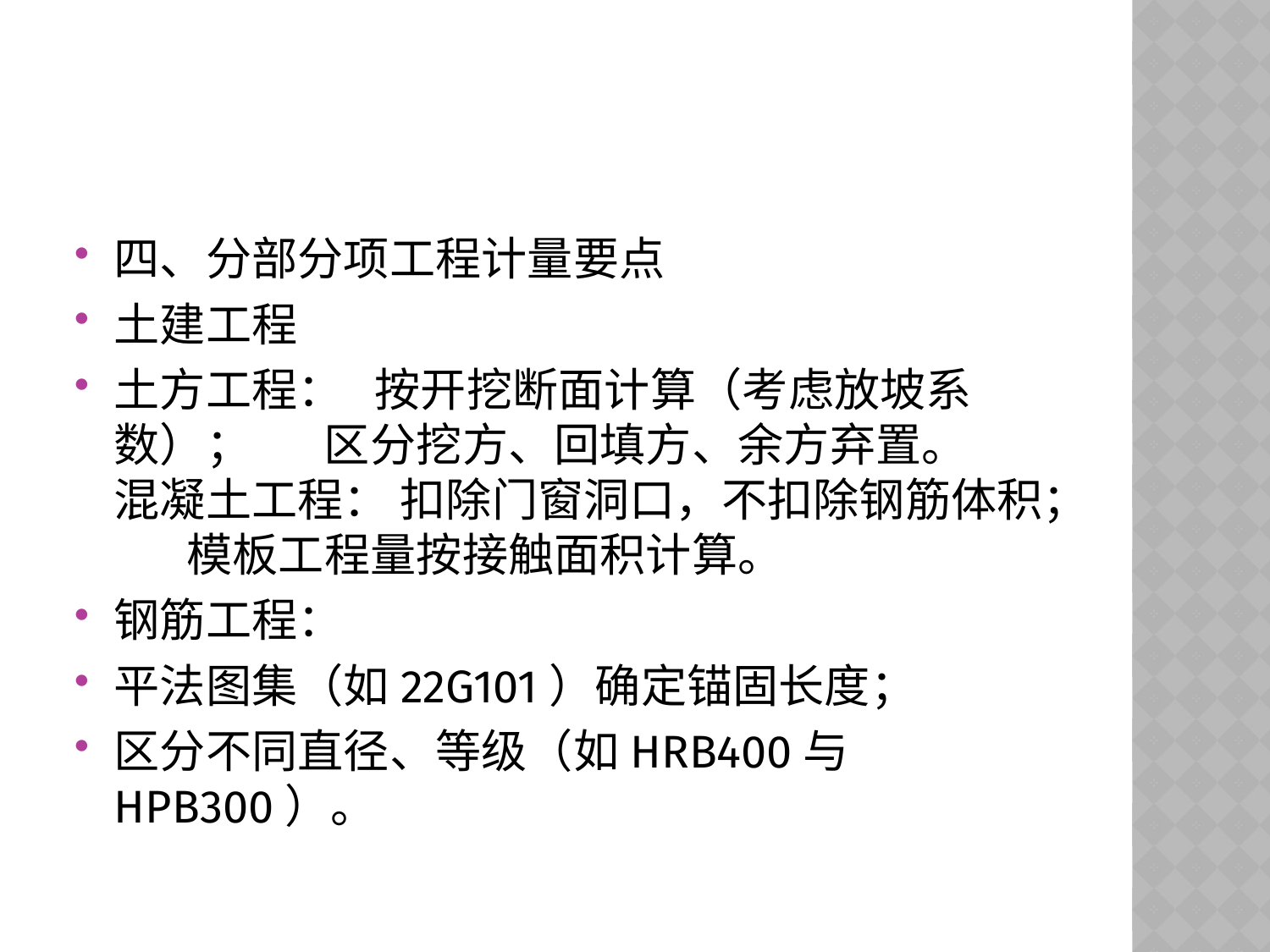

#
四、分部分项工程计量要点
土建工程
土方工程：   按开挖断面计算（考虑放坡系数）；       区分挖方、回填方、余方弃置。     混凝土工程： 扣除门窗洞口，不扣除钢筋体积；       模板工程量按接触面积计算。
钢筋工程：
平法图集（如22G101）确定锚固长度；
区分不同直径、等级（如HRB400与HPB300）。